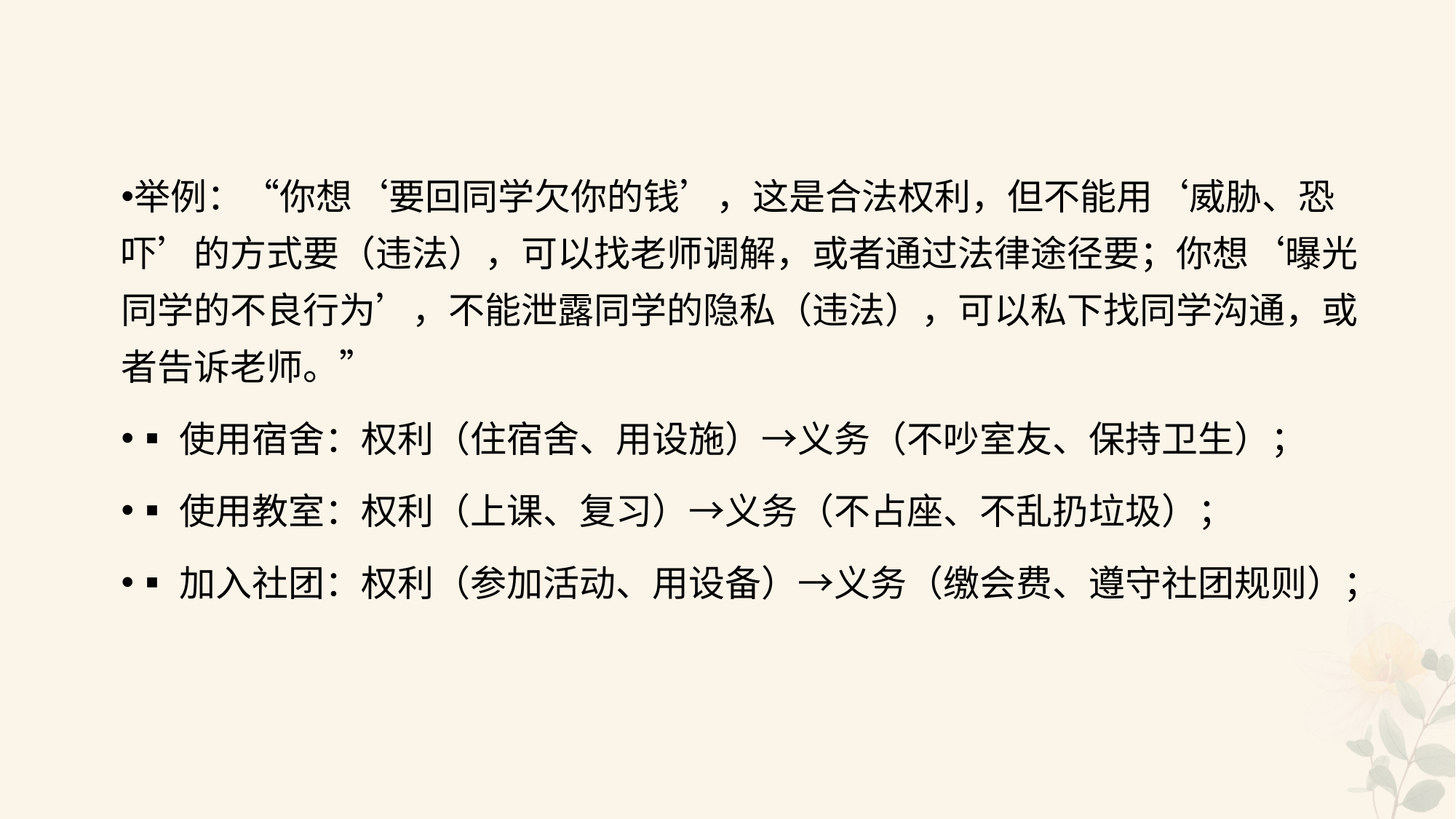

#
举例：“你想‘要回同学欠你的钱’，这是合法权利，但不能用‘威胁、恐吓’的方式要（违法），可以找老师调解，或者通过法律途径要；你想‘曝光同学的不良行为’，不能泄露同学的隐私（违法），可以私下找同学沟通，或者告诉老师。”
▪使用宿舍：权利（住宿舍、用设施）→义务（不吵室友、保持卫生）；
▪使用教室：权利（上课、复习）→义务（不占座、不乱扔垃圾）；
▪加入社团：权利（参加活动、用设备）→义务（缴会费、遵守社团规则）；